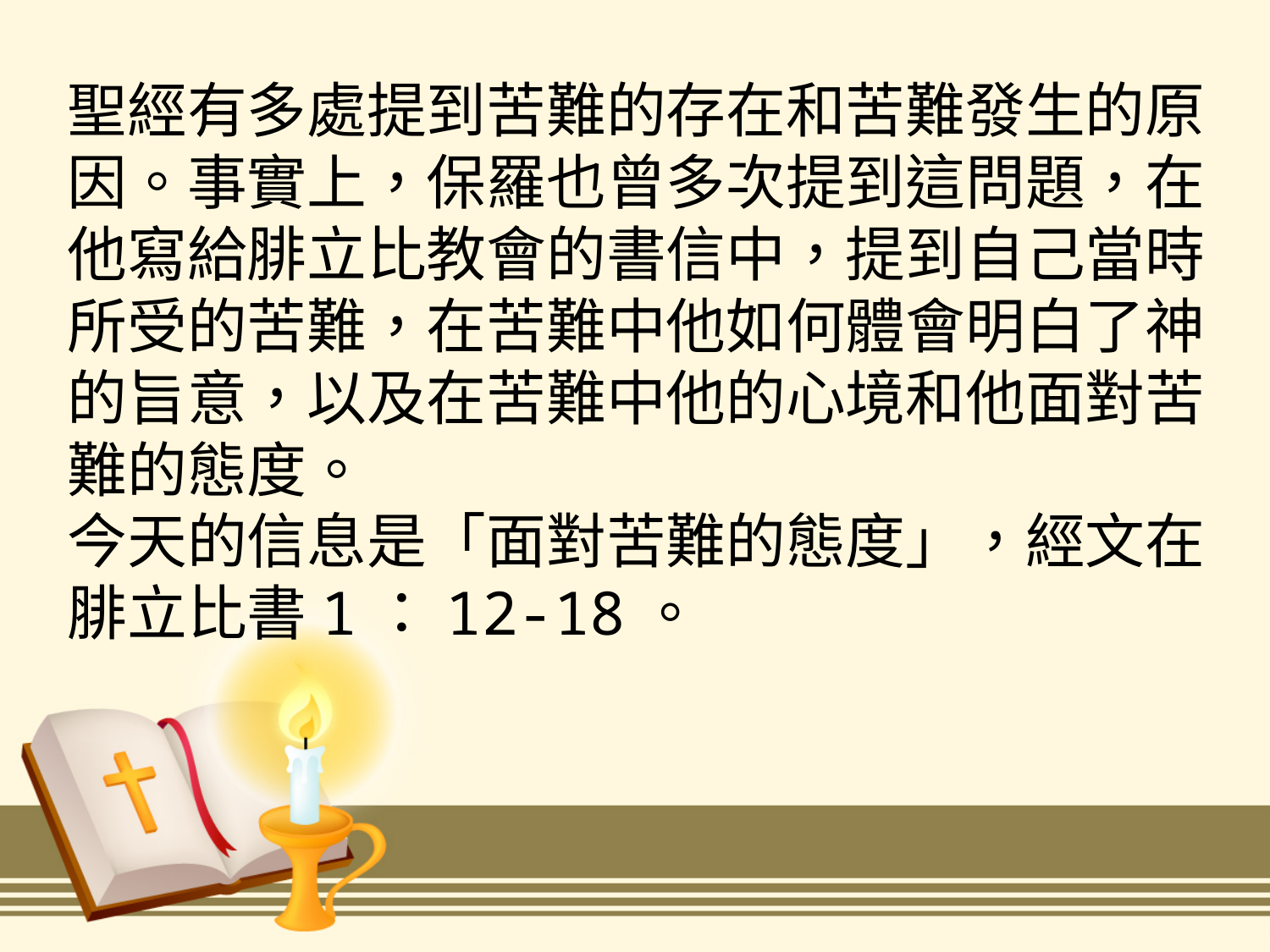

聖經有多處提到苦難的存在和苦難發生的原因。事實上，保羅也曾多次提到這問題，在他寫給腓立比教會的書信中，提到自己當時所受的苦難，在苦難中他如何體會明白了神的旨意，以及在苦難中他的心境和他面對苦難的態度。
今天的信息是「面對苦難的態度」，經文在腓立比書1：12-18。